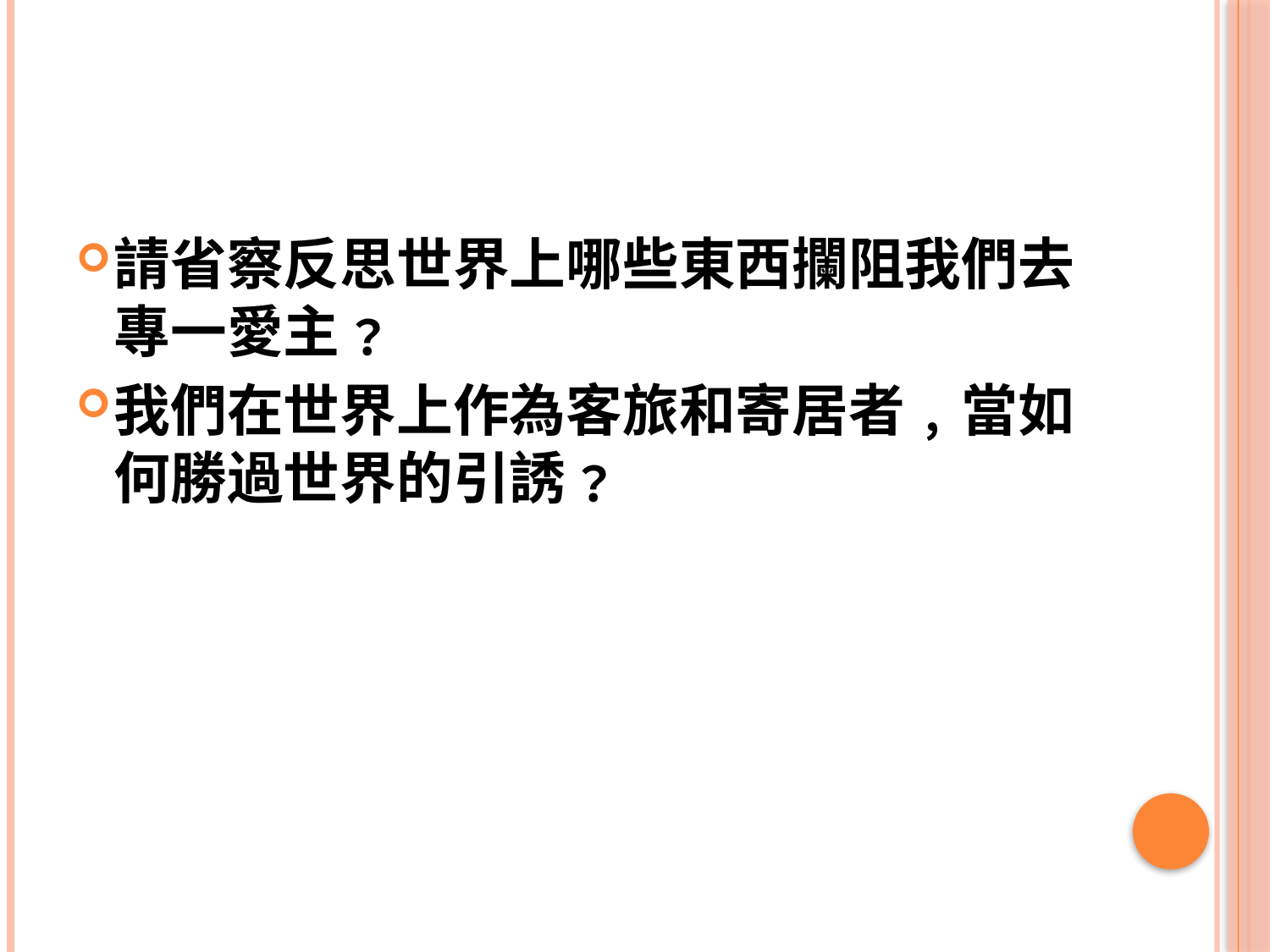

#
請省察反思世界上哪些東西攔阻我們去專一愛主﹖
我們在世界上作為客旅和寄居者﹐當如何勝過世界的引誘﹖